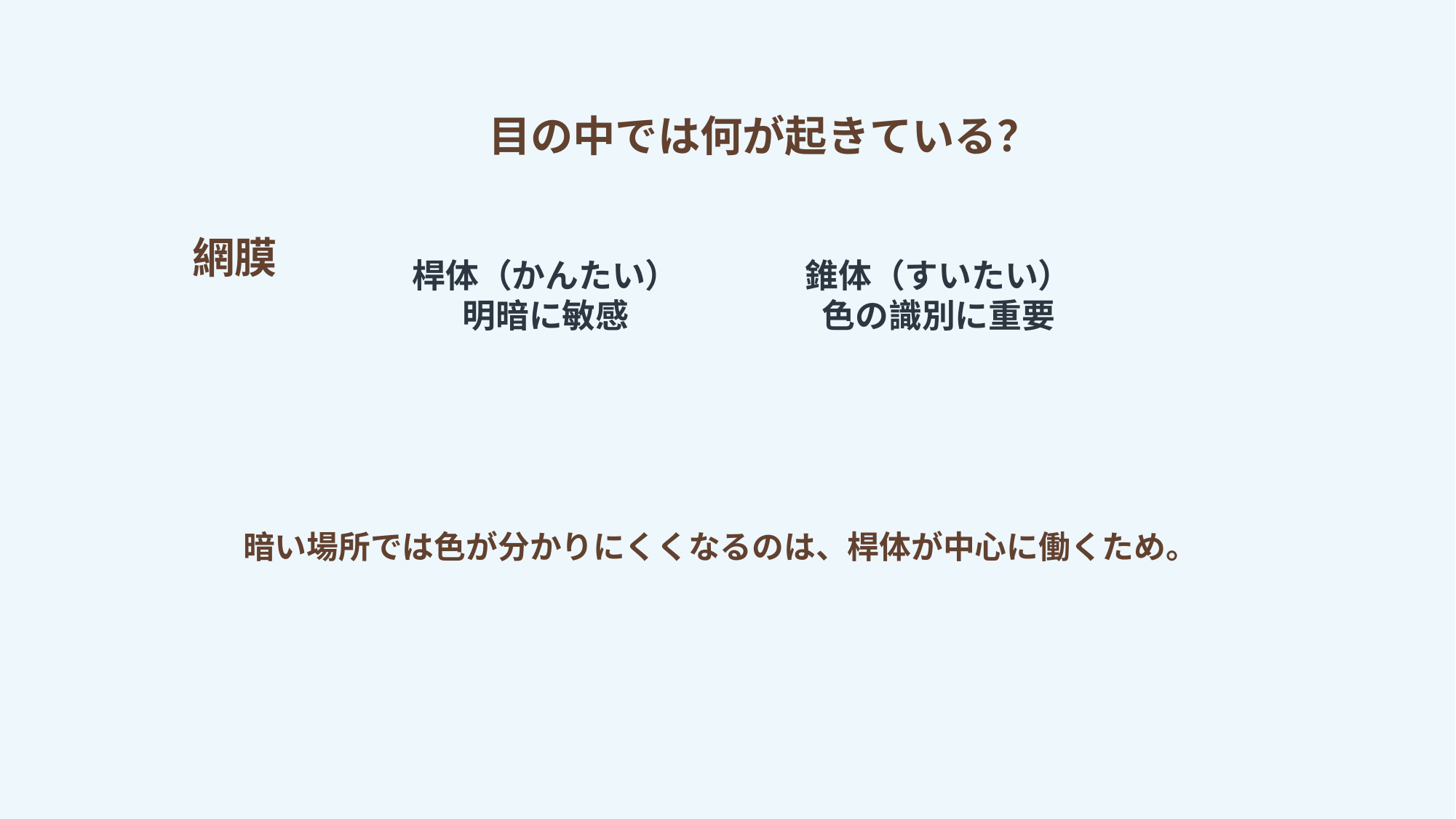

目の中では何が起きている？
網膜
桿体（かんたい）
明暗に敏感
錐体（すいたい）
色の識別に重要
暗い場所では色が分かりにくくなるのは、桿体が中心に働くため。